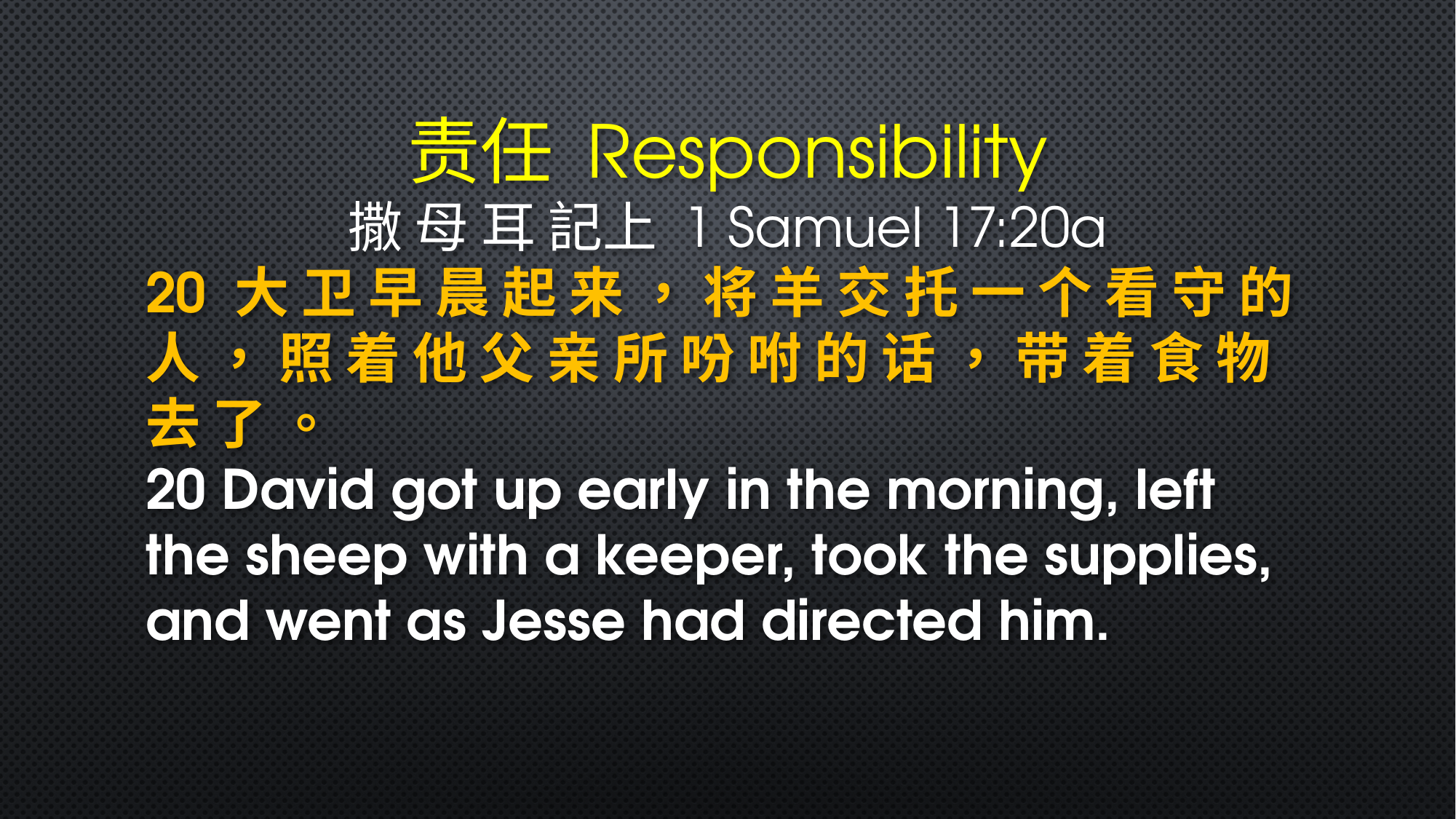

责任 Responsibility
撒 母 耳 記上 1 Samuel 17:20a
20 大 卫 早 晨 起 来 ， 将 羊 交 托 一 个 看 守 的 人 ， 照 着 他 父 亲 所 吩 咐 的 话 ， 带 着 食 物 去 了 。
20 David got up early in the morning, left the sheep with a keeper, took the supplies, and went as Jesse had directed him.